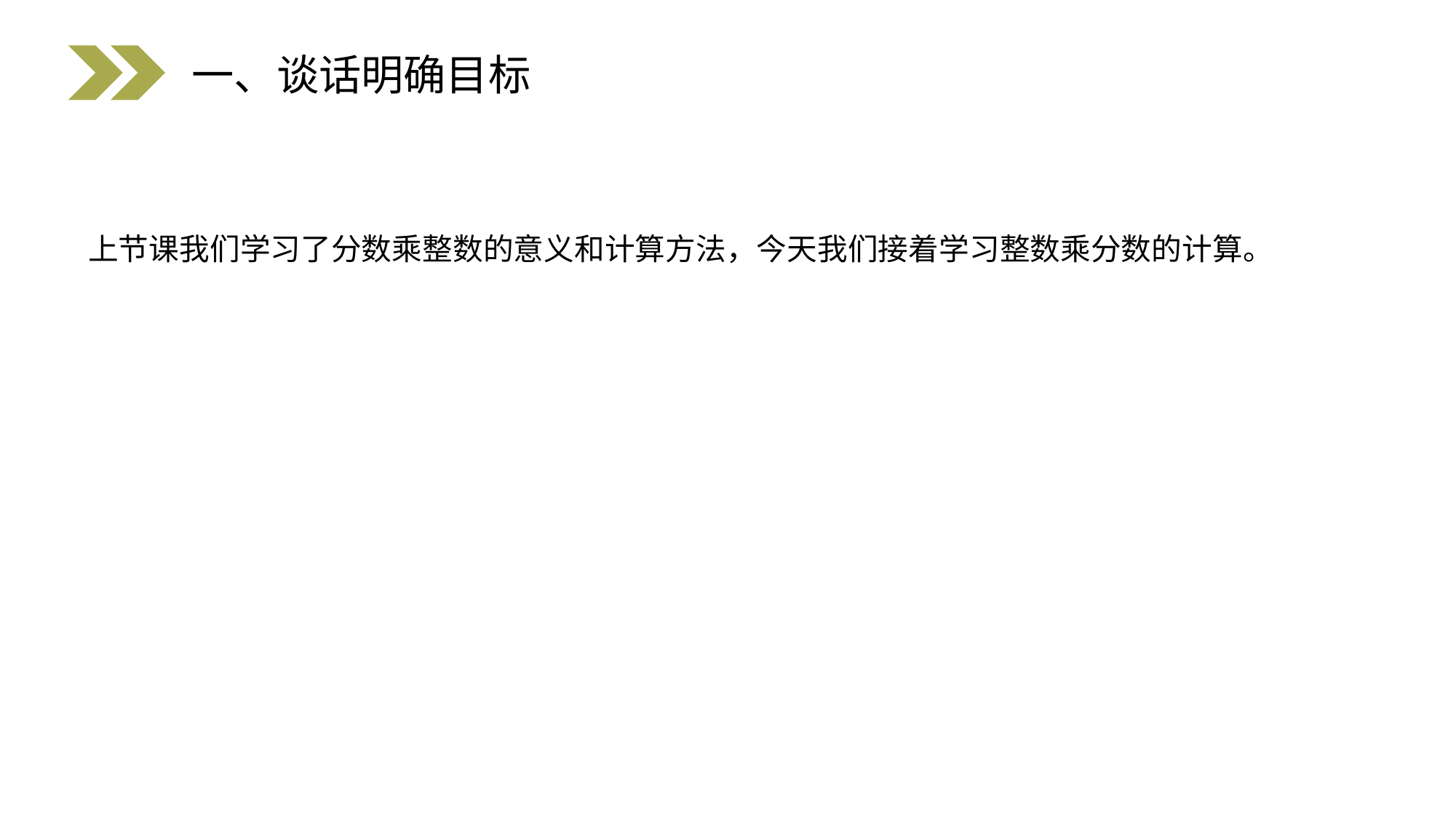

一、谈话明确目标
上节课我们学习了分数乘整数的意义和计算方法，今天我们接着学习整数乘分数的计算。